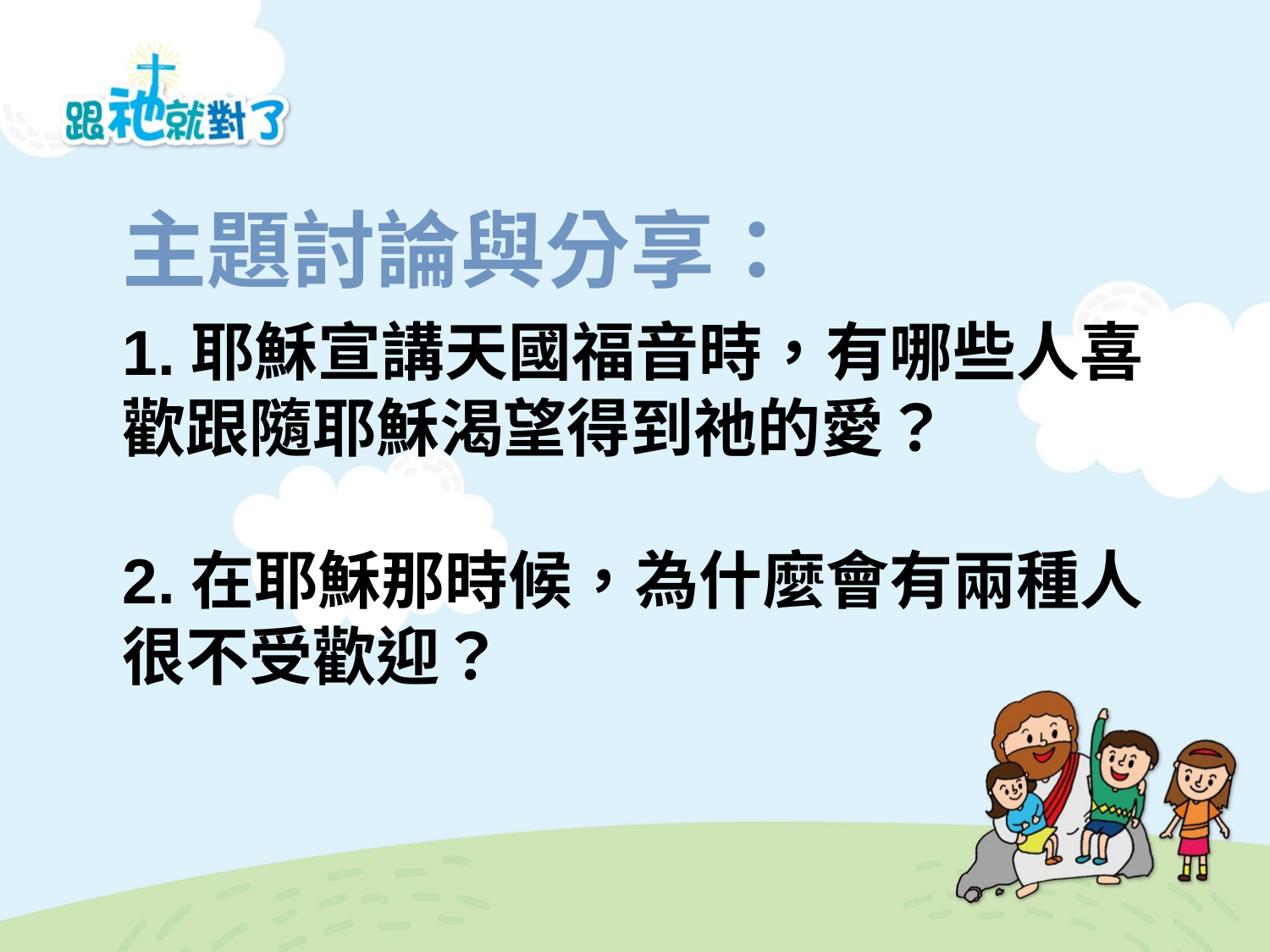

主題討論與分享：
1.耶穌宣講天國福音時，有哪些人喜歡跟隨耶穌渴望得到祂的愛？

2.在耶穌那時候，為什麼會有兩種人很不受歡迎？